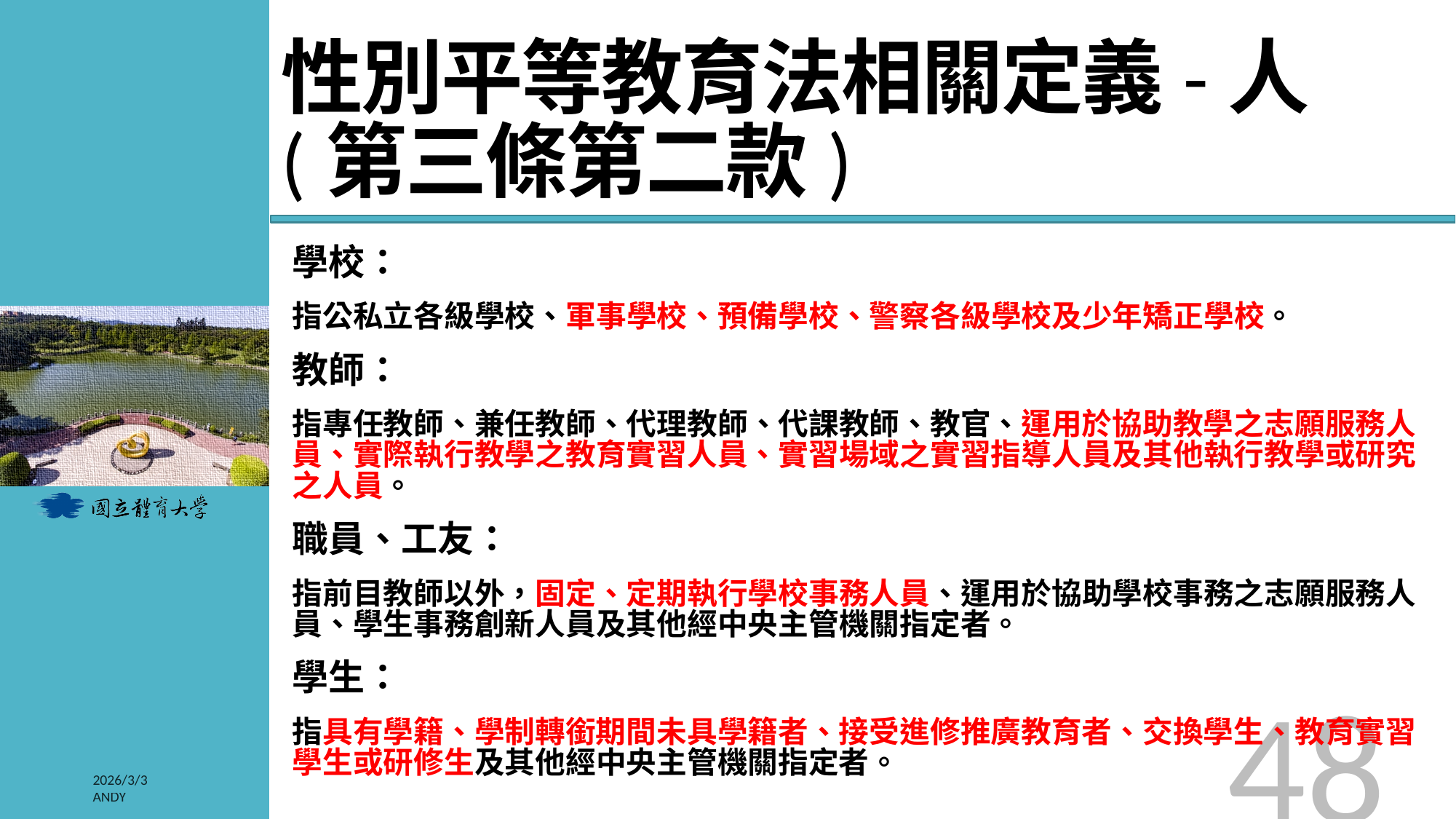

# 性別平等教育法相關定義-人 (第三條第二款)
學校：
指公私立各級學校、軍事學校、預備學校、警察各級學校及少年矯正學校。
教師：
指專任教師、兼任教師、代理教師、代課教師、教官、運用於協助教學之志願服務人員、實際執行教學之教育實習人員、實習場域之實習指導人員及其他執行教學或研究之人員。
職員、工友：
指前目教師以外，固定、定期執行學校事務人員、運用於協助學校事務之志願服務人員、學生事務創新人員及其他經中央主管機關指定者。
學生：
指具有學籍、學制轉銜期間未具學籍者、接受進修推廣教育者、交換學生、教育實習學生或研修生及其他經中央主管機關指定者。
48
2026/3/3
Andy